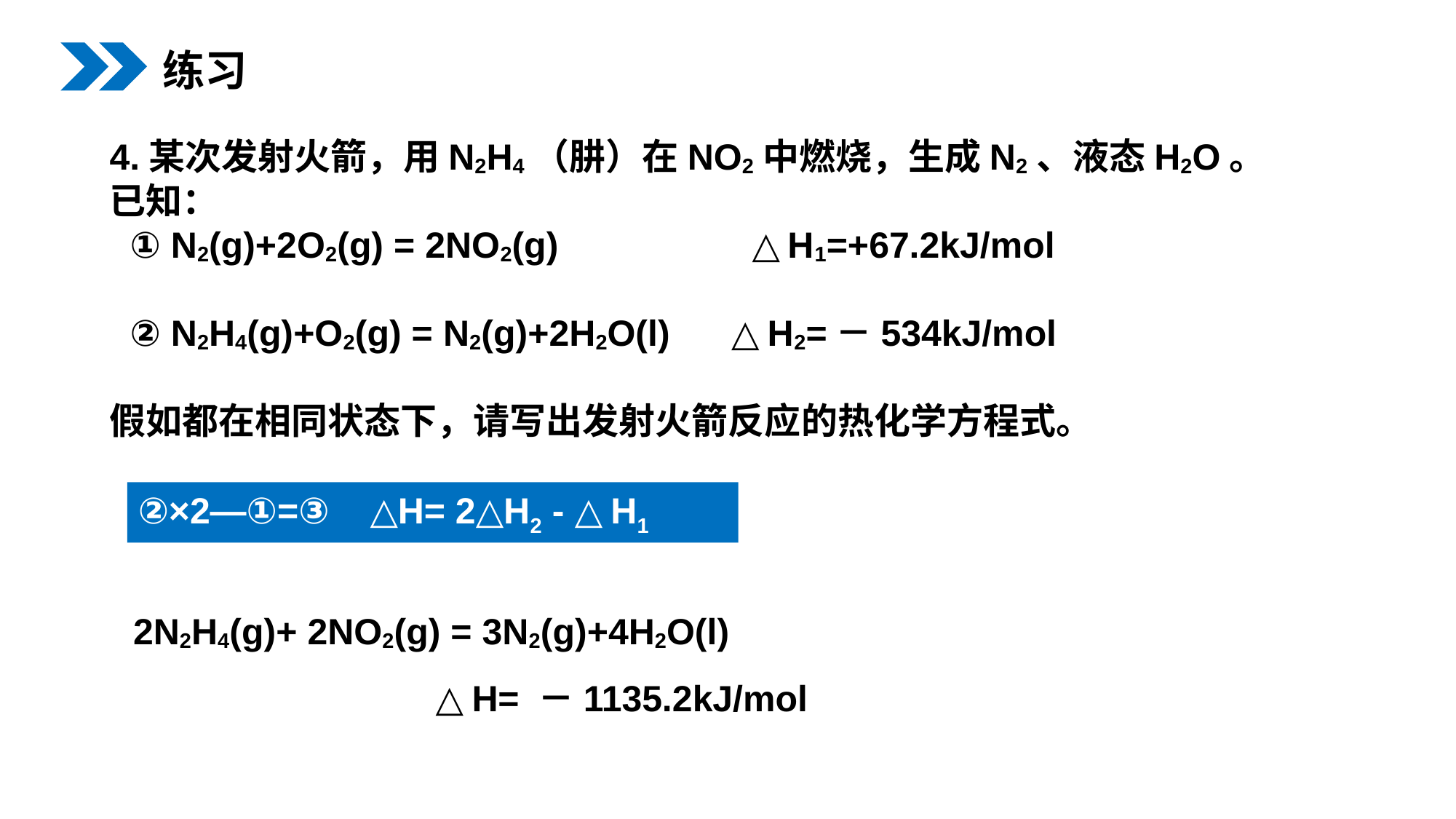

练习
4.某次发射火箭，用N2H4（肼）在NO2中燃烧，生成N2、液态H2O。
已知：
  ① N2(g)+2O2(g) = 2NO2(g)                   △H1=+67.2kJ/mol

  ② N2H4(g)+O2(g) = N2(g)+2H2O(l)      △H2=－534kJ/mol

假如都在相同状态下，请写出发射火箭反应的热化学方程式。
②×2—①=③    △H= 2△H2 - △H1
  2N2H4(g)+ 2NO2(g) = 3N2(g)+4H2O(l)
                                △H= －1135.2kJ/mol